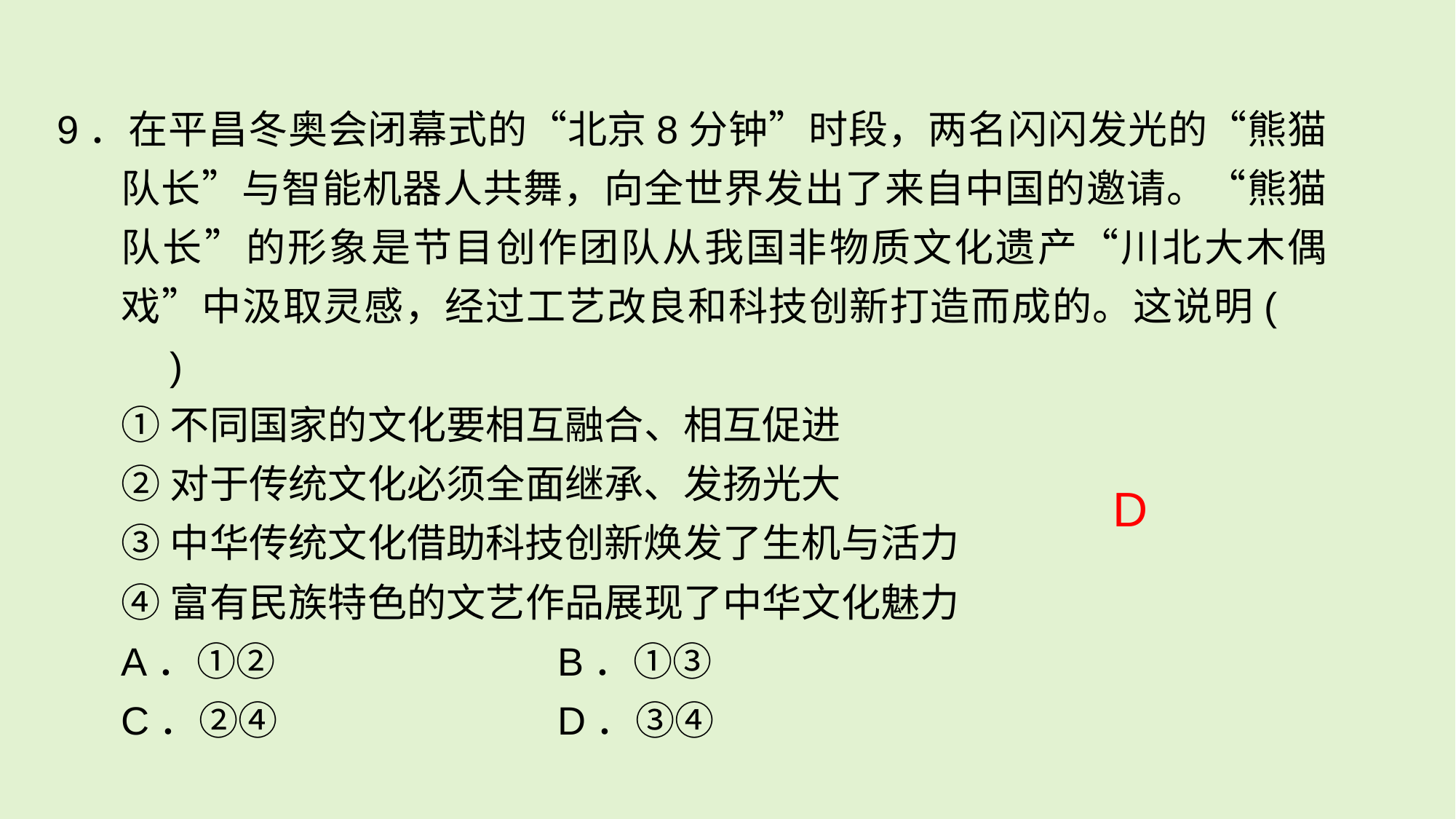

9．在平昌冬奥会闭幕式的“北京8分钟”时段，两名闪闪发光的“熊猫队长”与智能机器人共舞，向全世界发出了来自中国的邀请。“熊猫队长”的形象是节目创作团队从我国非物质文化遗产“川北大木偶戏”中汲取灵感，经过工艺改良和科技创新打造而成的。这说明(　　)
	①不同国家的文化要相互融合、相互促进
	②对于传统文化必须全面继承、发扬光大
	③中华传统文化借助科技创新焕发了生机与活力
	④富有民族特色的文艺作品展现了中华文化魅力
	A．①②  			B．①③
	C．②④  			D．③④
D